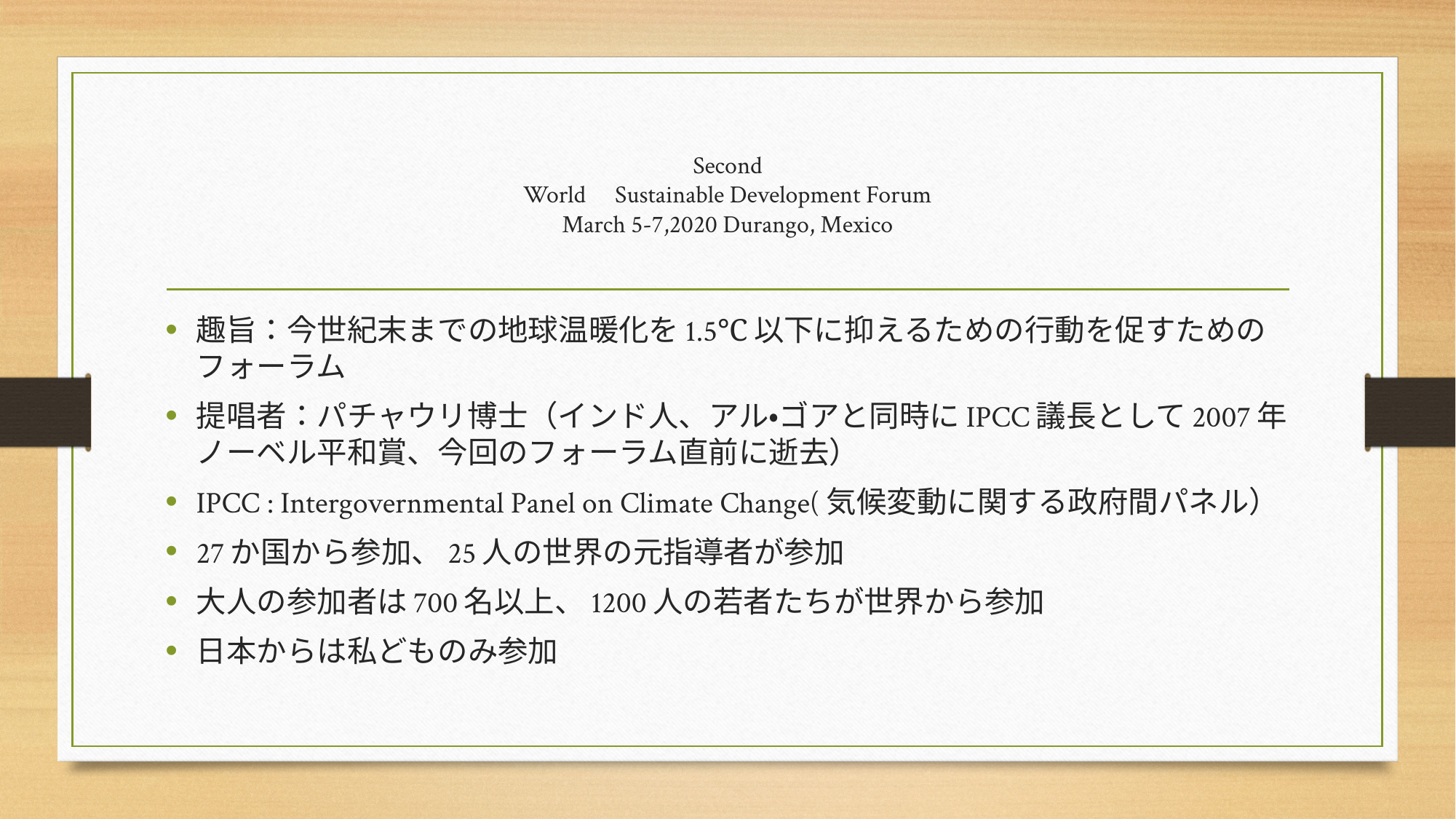

# Second World　Sustainable Development Forum March 5-7,2020 Durango, Mexico
趣旨：今世紀末までの地球温暖化を1.5℃以下に抑えるための行動を促すためのフォーラム
提唱者：パチャウリ博士（インド人、アル・ゴアと同時にIPCC議長として2007年ノーベル平和賞、今回のフォーラム直前に逝去）
IPCC : Intergovernmental Panel on Climate Change(気候変動に関する政府間パネル）
27か国から参加、25人の世界の元指導者が参加
大人の参加者は700名以上、1200人の若者たちが世界から参加
日本からは私どものみ参加